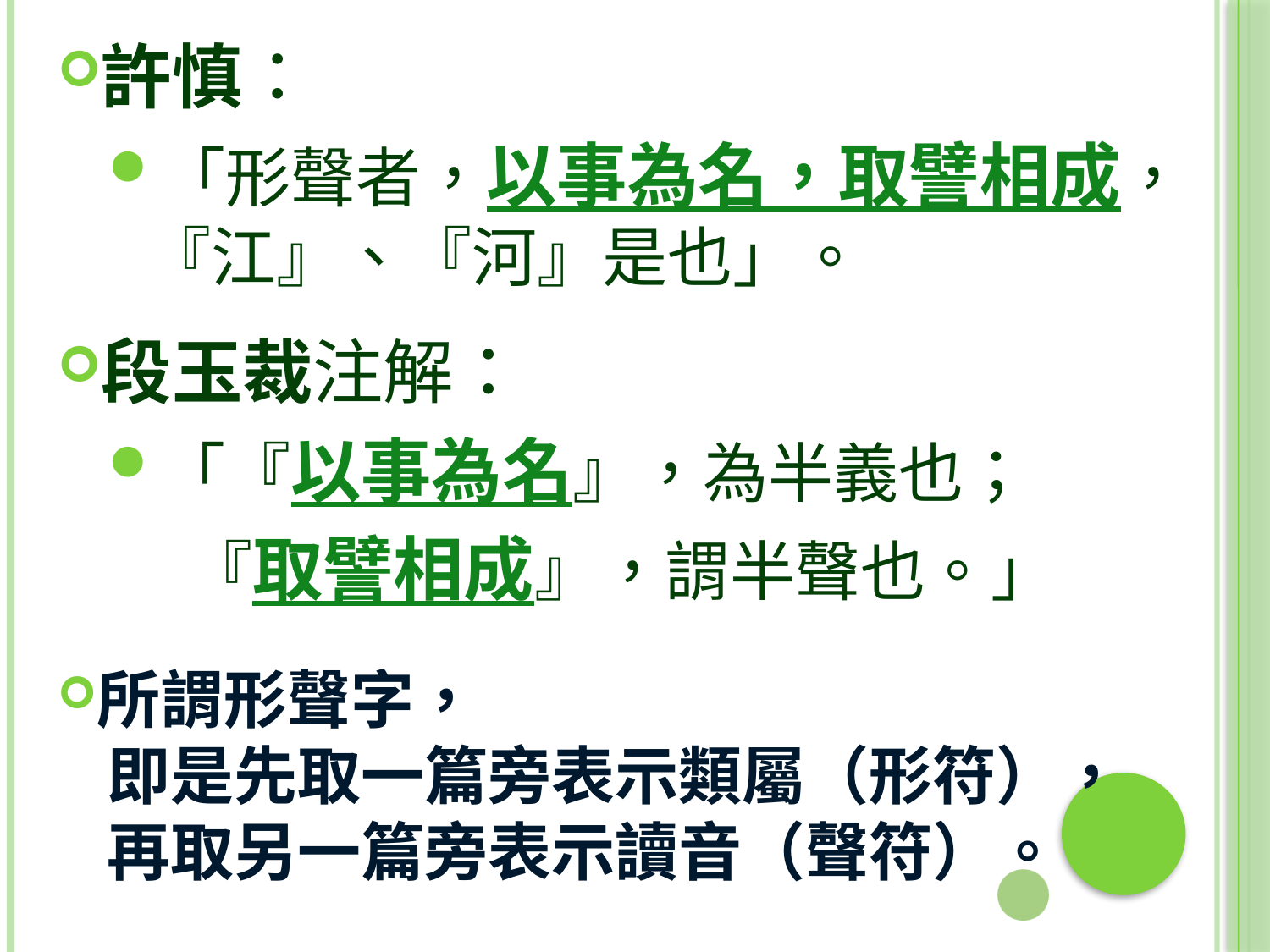

許慎：
「形聲者，以事為名，取譬相成，『江』、『河』是也」。
段玉裁注解：
「『以事為名』，為半義也；
　 『取譬相成』，謂半聲也。」

所謂形聲字，
即是先取一篇旁表示類屬（形符），
再取另一篇旁表示讀音（聲符）。